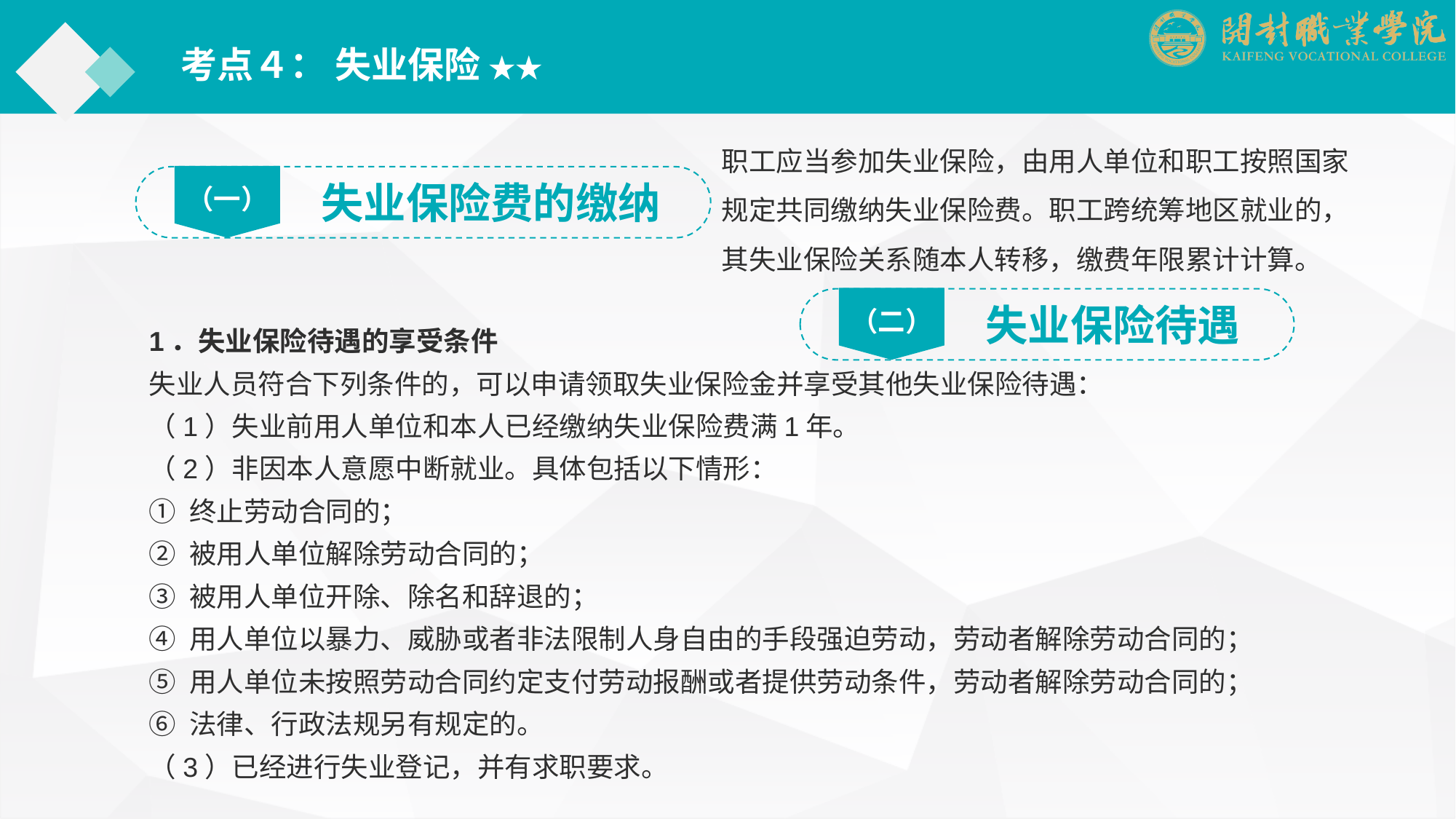

考点４： 失业保险 ★★
职工应当参加失业保险，由用人单位和职工按照国家规定共同缴纳失业保险费。职工跨统筹地区就业的，其失业保险关系随本人转移，缴费年限累计计算。
（一）

失业保险费的缴纳
（二）

失业保险待遇
1．失业保险待遇的享受条件
失业人员符合下列条件的，可以申请领取失业保险金并享受其他失业保险待遇：
（1）失业前用人单位和本人已经缴纳失业保险费满1年。
（2）非因本人意愿中断就业。具体包括以下情形：
① 终止劳动合同的；
② 被用人单位解除劳动合同的；
③ 被用人单位开除、除名和辞退的；
④ 用人单位以暴力、威胁或者非法限制人身自由的手段强迫劳动，劳动者解除劳动合同的；
⑤ 用人单位未按照劳动合同约定支付劳动报酬或者提供劳动条件，劳动者解除劳动合同的；
⑥ 法律、行政法规另有规定的。
（3）已经进行失业登记，并有求职要求。